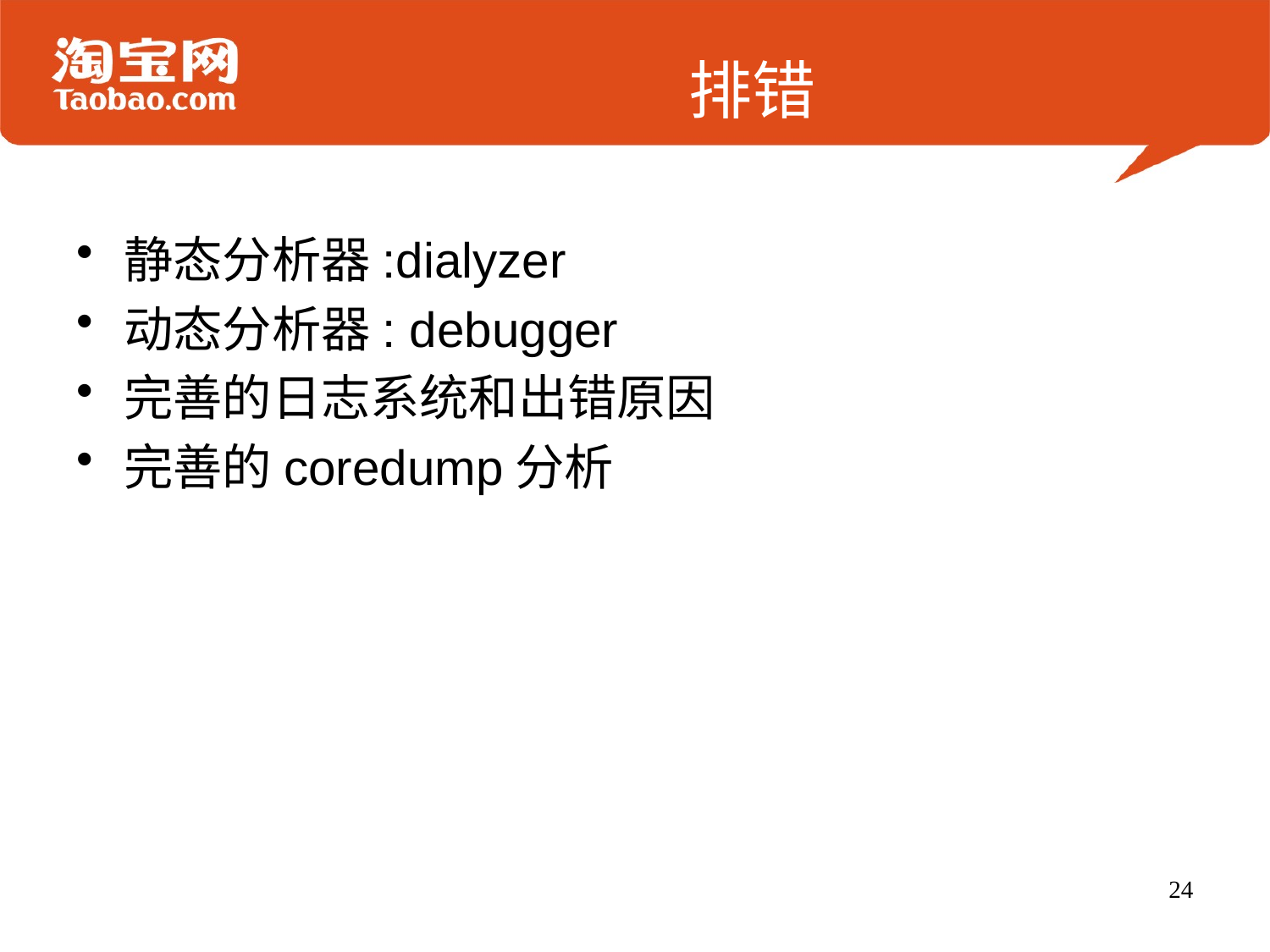

# 排错
静态分析器:dialyzer
动态分析器: debugger
完善的日志系统和出错原因
完善的coredump分析

24